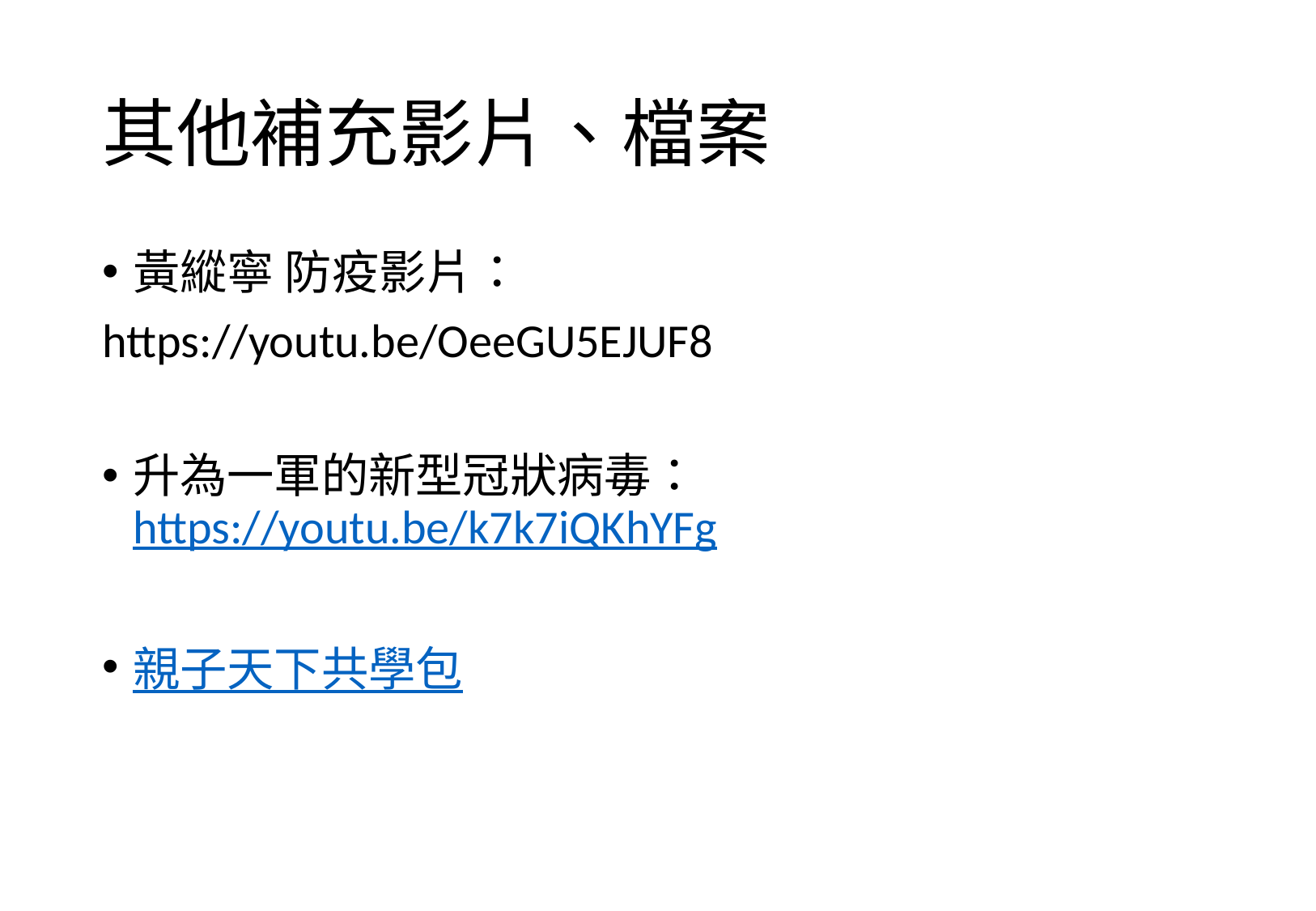

# 其他補充影片、檔案
黃縱寧 防疫影片：
https://youtu.be/OeeGU5EJUF8

升為一軍的新型冠狀病毒：https://youtu.be/k7k7iQKhYFg

親子天下共學包